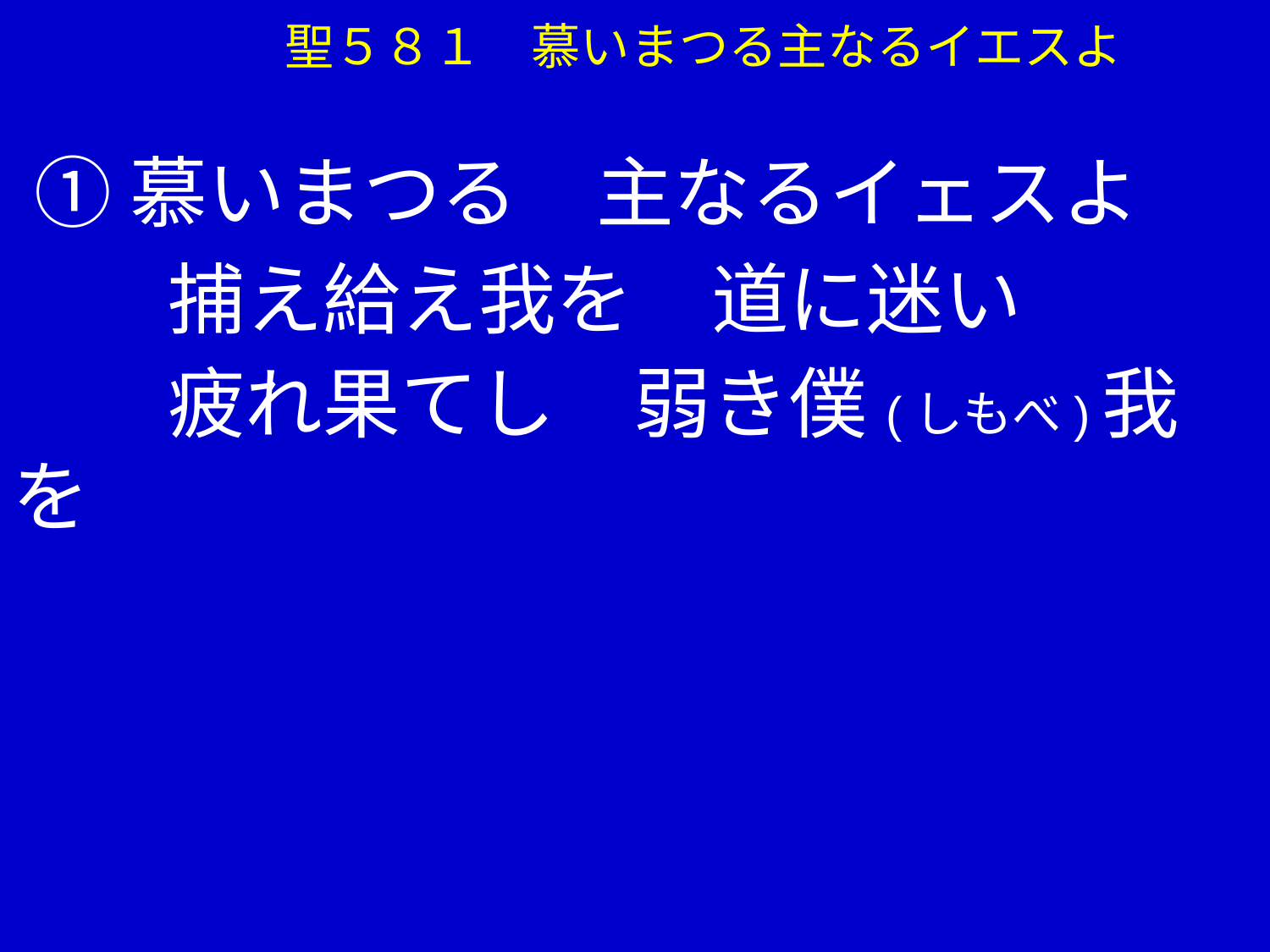

聖５８１　慕いまつる主なるイエスよ
 ①慕いまつる　主なるイェスよ
　　捕え給え我を　道に迷い
　　疲れ果てし　弱き僕(しもべ)我を